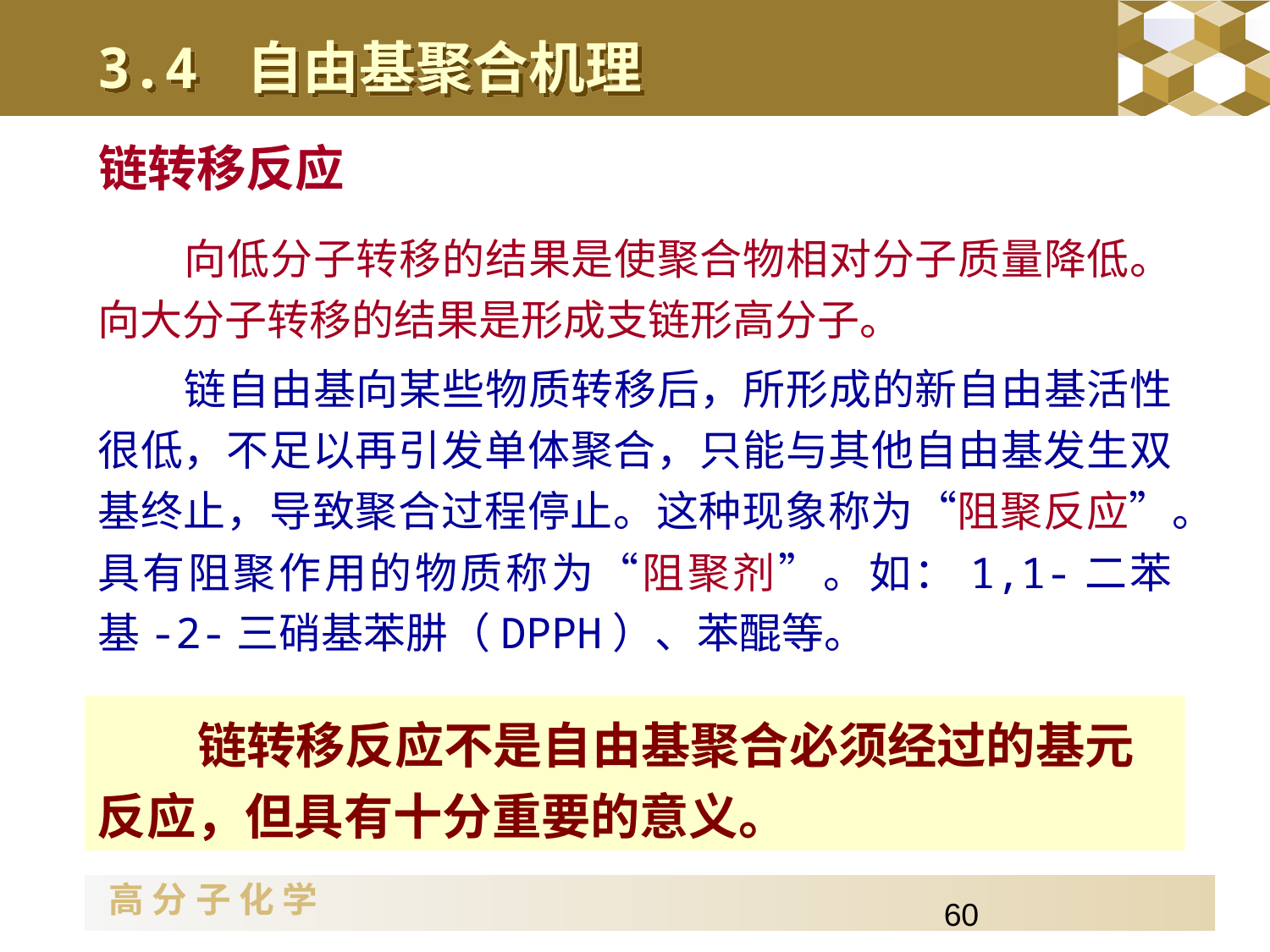

3.4 自由基聚合机理
链转移反应
向低分子转移的结果是使聚合物相对分子质量降低。向大分子转移的结果是形成支链形高分子。
链自由基向某些物质转移后，所形成的新自由基活性很低，不足以再引发单体聚合，只能与其他自由基发生双基终止，导致聚合过程停止。这种现象称为“阻聚反应”。具有阻聚作用的物质称为“阻聚剂”。如：1,1-二苯基-2-三硝基苯肼（DPPH）、苯醌等。
链转移反应不是自由基聚合必须经过的基元反应，但具有十分重要的意义。